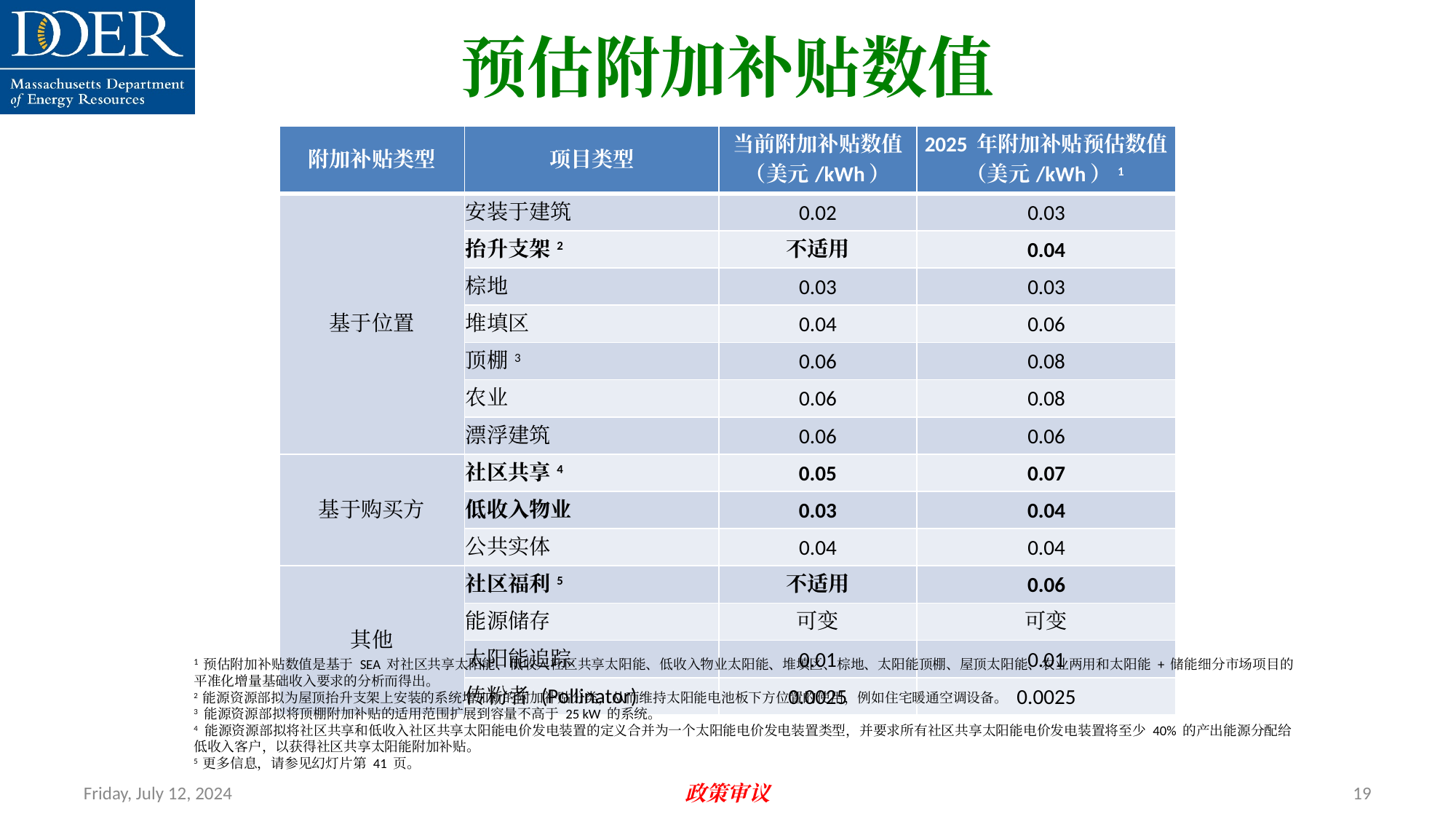

预估附加补贴数值
| 附加补贴类型 | 项目类型 | 当前附加补贴数值（美元/kWh） | 2025 年附加补贴预估数值（美元/kWh）1 |
| --- | --- | --- | --- |
| 基于位置 | 安装于建筑 | 0.02 | 0.03 |
|  | 抬升支架2 | 不适用 | 0.04 |
|  | 棕地 | 0.03 | 0.03 |
|  | 堆填区 | 0.04 | 0.06 |
|  | 顶棚3 | 0.06 | 0.08 |
|  | 农业 | 0.06 | 0.08 |
|  | 漂浮建筑 | 0.06 | 0.06 |
| 基于购买方 | 社区共享4 | 0.05 | 0.07 |
|  | 低收入物业 | 0.03 | 0.04 |
|  | 公共实体 | 0.04 | 0.04 |
| 其他 | 社区福利5 | 不适用 | 0.06 |
|  | 能源储存 | 可变 | 可变 |
|  | 太阳能追踪 | 0.01 | 0.01 |
|  | 传粉者 (Pollinator) | 0.0025 | 0.0025 |
1 预估附加补贴数值是基于 SEA 对社区共享太阳能、低收入社区共享太阳能、低收入物业太阳能、堆填区、棕地、太阳能顶棚、屋顶太阳能、农业两用和太阳能 + 储能细分市场项目的平准化增量基础收入要求的分析而得出。
2 能源资源部拟为屋顶抬升支架上安装的系统增加新的附加补贴分类，从而维持太阳能电池板下方位置的使用，例如住宅暖通空调设备。
3 能源资源部拟将顶棚附加补贴的适用范围扩展到容量不高于 25 kW 的系统。
4  能源资源部拟将社区共享和低收入社区共享太阳能电价发电装置的定义合并为一个太阳能电价发电装置类型，并要求所有社区共享太阳能电价发电装置将至少 40% 的产出能源分配给低收入客户，以获得社区共享太阳能附加补贴。
5 更多信息，请参见幻灯片第 41 页。
Friday, July 12, 2024
政策审议
19